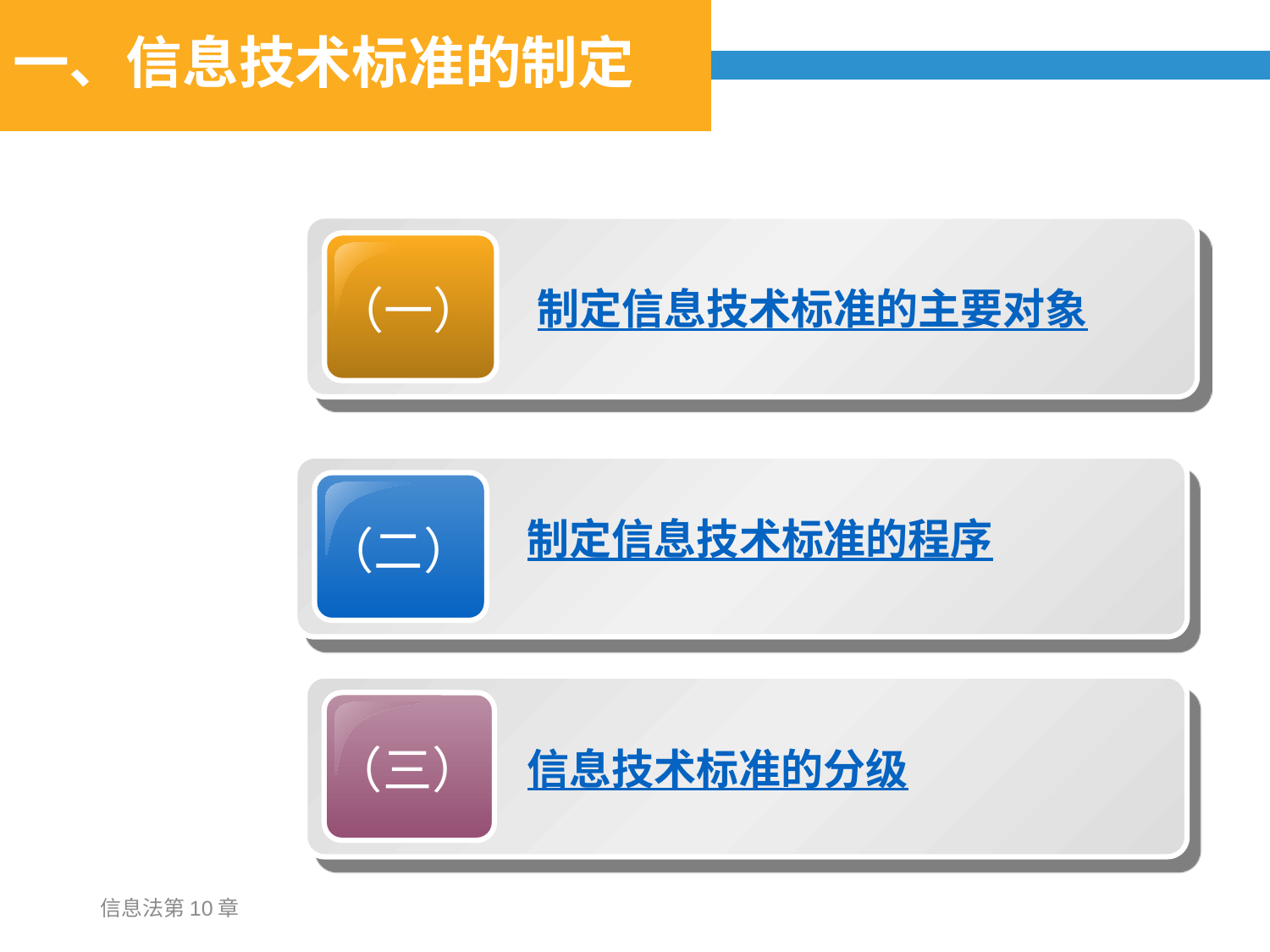

# 一、信息技术标准的制定

（一）
制定信息技术标准的主要对象

（二）
制定信息技术标准的程序

（三）
信息技术标准的分级
信息法第10章